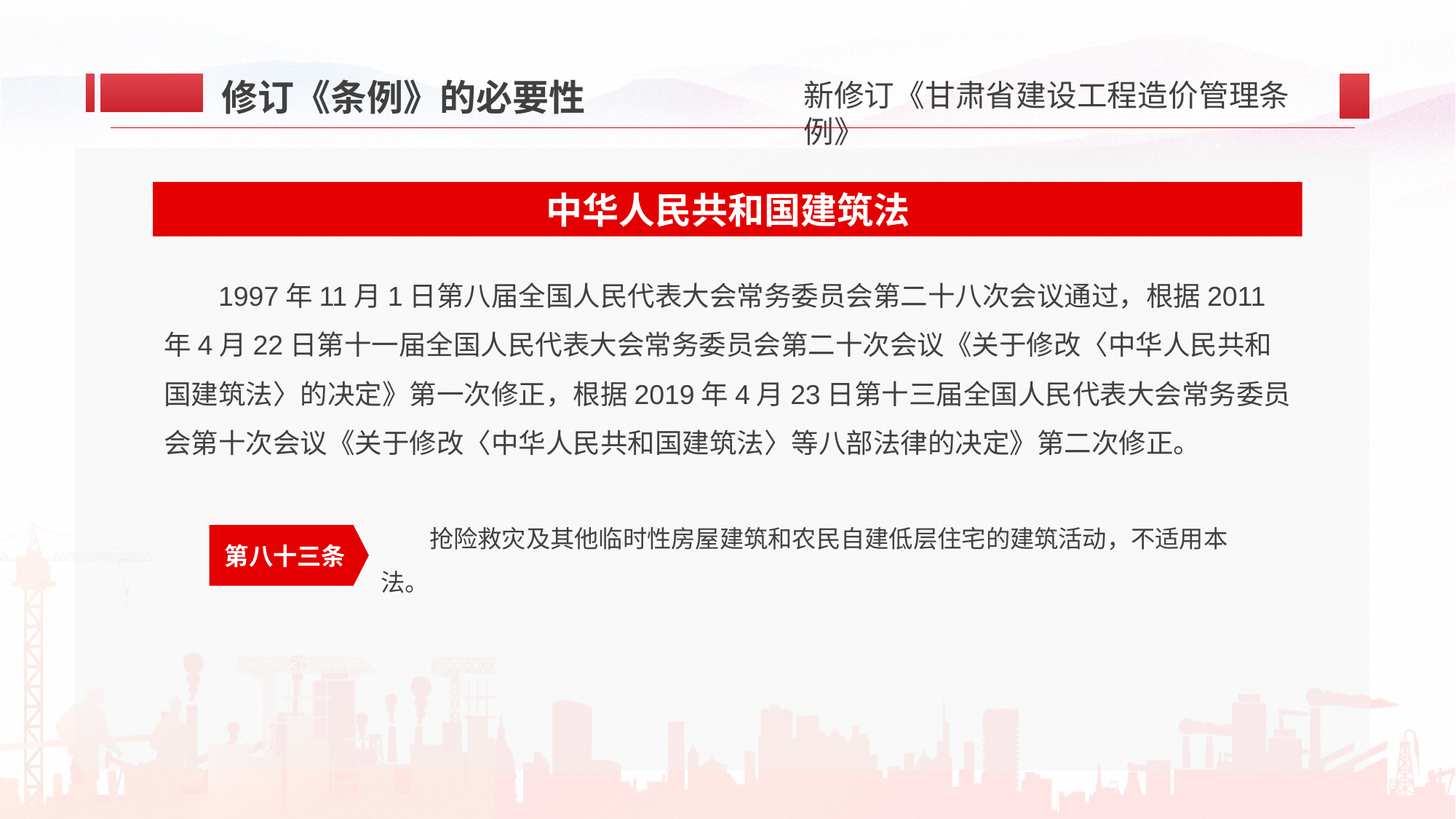

修订《条例》的必要性
中华人民共和国建筑法
1997年11月1日第八届全国人民代表大会常务委员会第二十八次会议通过，根据2011年4月22日第十一届全国人民代表大会常务委员会第二十次会议《关于修改〈中华人民共和国建筑法〉的决定》第一次修正，根据2019年4月23日第十三届全国人民代表大会常务委员会第十次会议《关于修改〈中华人民共和国建筑法〉等八部法律的决定》第二次修正。
抢险救灾及其他临时性房屋建筑和农民自建低层住宅的建筑活动，不适用本法。
第八十三条